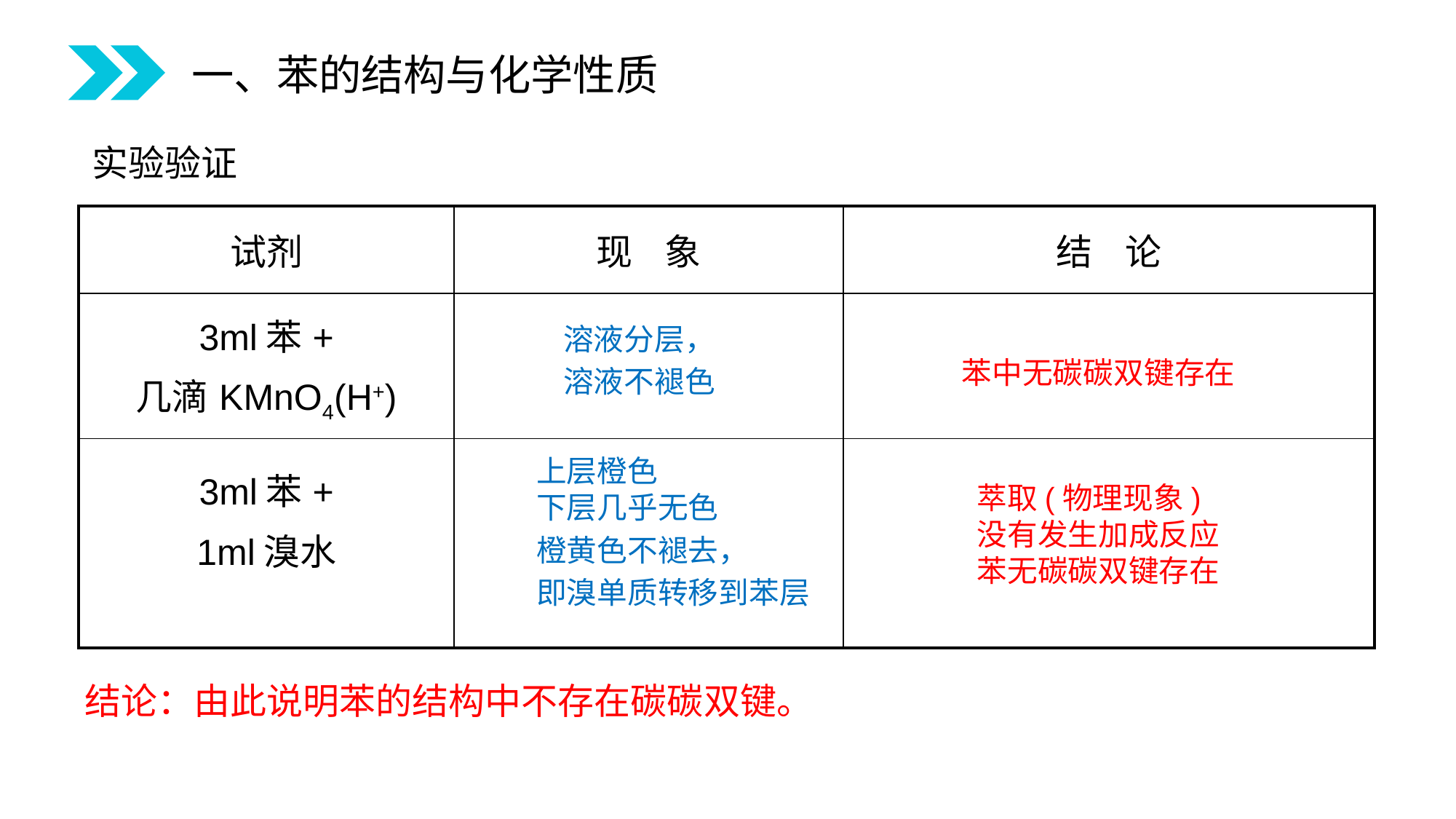

一、苯的结构与化学性质
实验验证
| 试剂 | 现 象 | 结 论 |
| --- | --- | --- |
| 3ml苯+ 几滴KMnO4(H+) |  |  |
| 3ml苯+ 1ml溴水 |  |  |
溶液分层，
溶液不褪色
苯中无碳碳双键存在
上层橙色
下层几乎无色
橙黄色不褪去，
即溴单质转移到苯层

萃取(物理现象)
没有发生加成反应
苯无碳碳双键存在
结论：由此说明苯的结构中不存在碳碳双键。